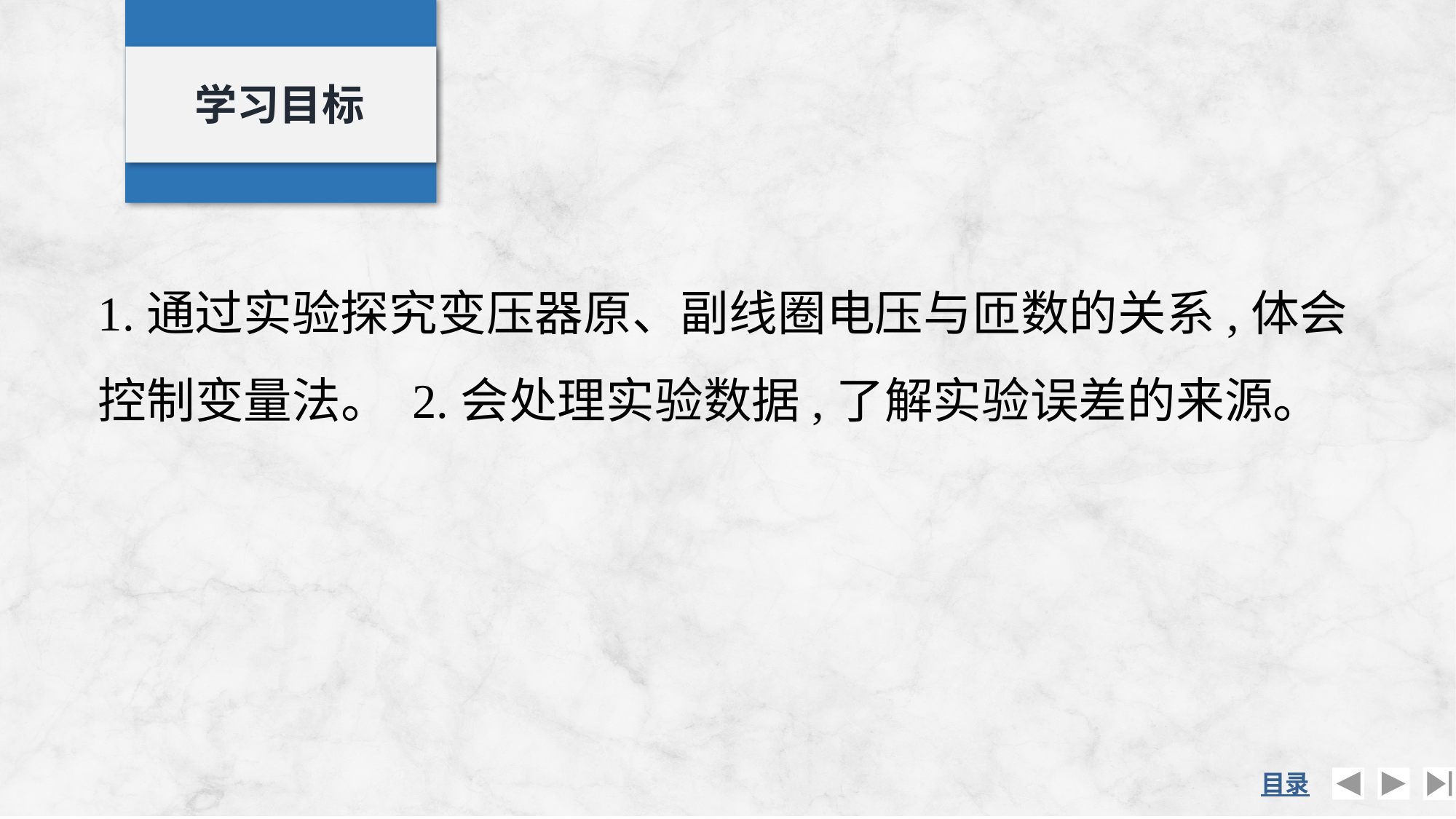

学习目标
1.通过实验探究变压器原、副线圈电压与匝数的关系,体会控制变量法。 2.会处理实验数据,了解实验误差的来源。